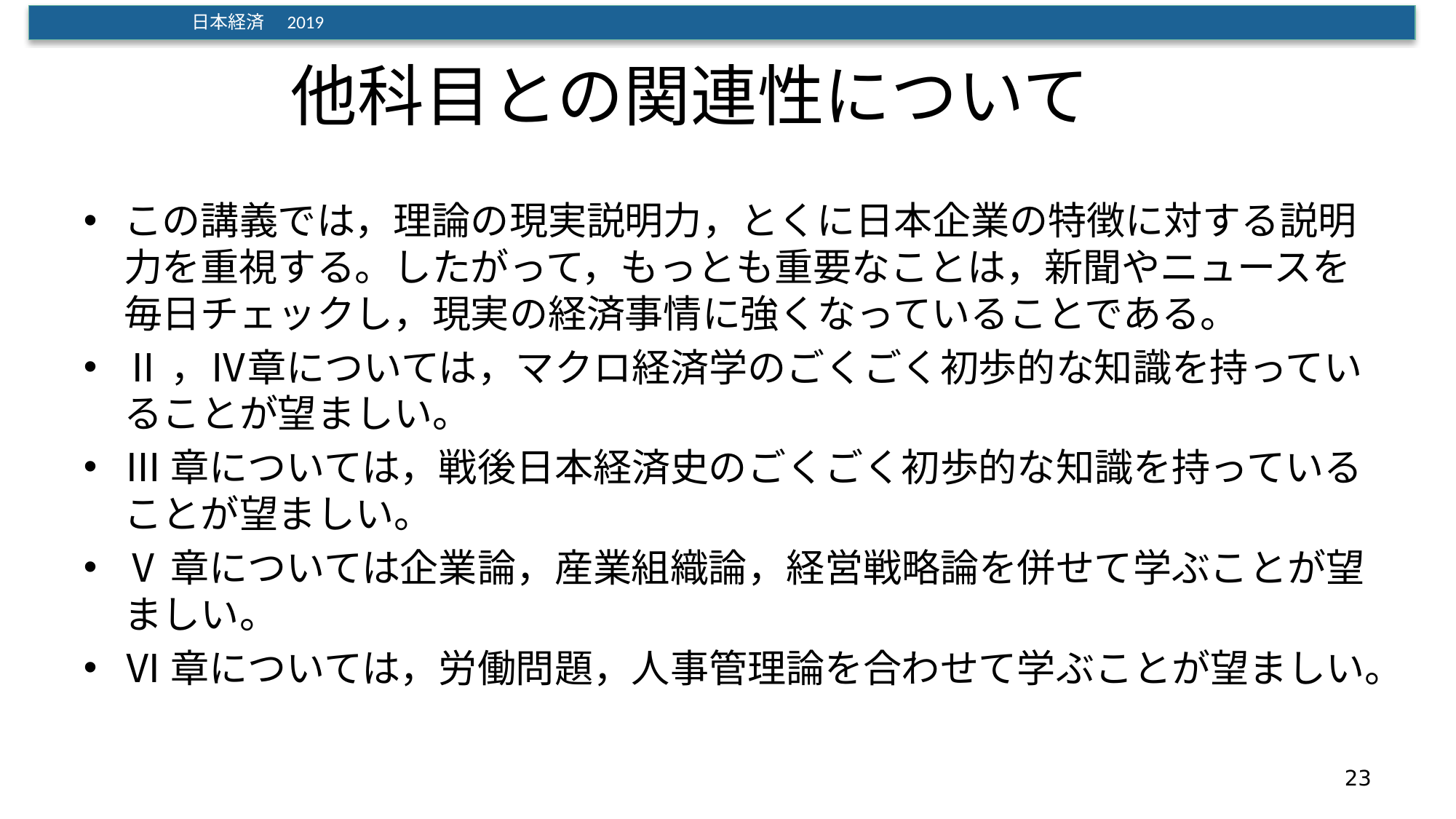

# 他科目との関連性について
この講義では，理論の現実説明力，とくに日本企業の特徴に対する説明力を重視する。したがって，もっとも重要なことは，新聞やニュースを毎日チェックし，現実の経済事情に強くなっていることである。
Ⅱ，Ⅳ章については，マクロ経済学のごくごく初歩的な知識を持っていることが望ましい。
Ⅲ章については，戦後日本経済史のごくごく初歩的な知識を持っていることが望ましい。
Ⅴ章については企業論，産業組織論，経営戦略論を併せて学ぶことが望ましい。
Ⅵ章については，労働問題，人事管理論を合わせて学ぶことが望ましい。

23